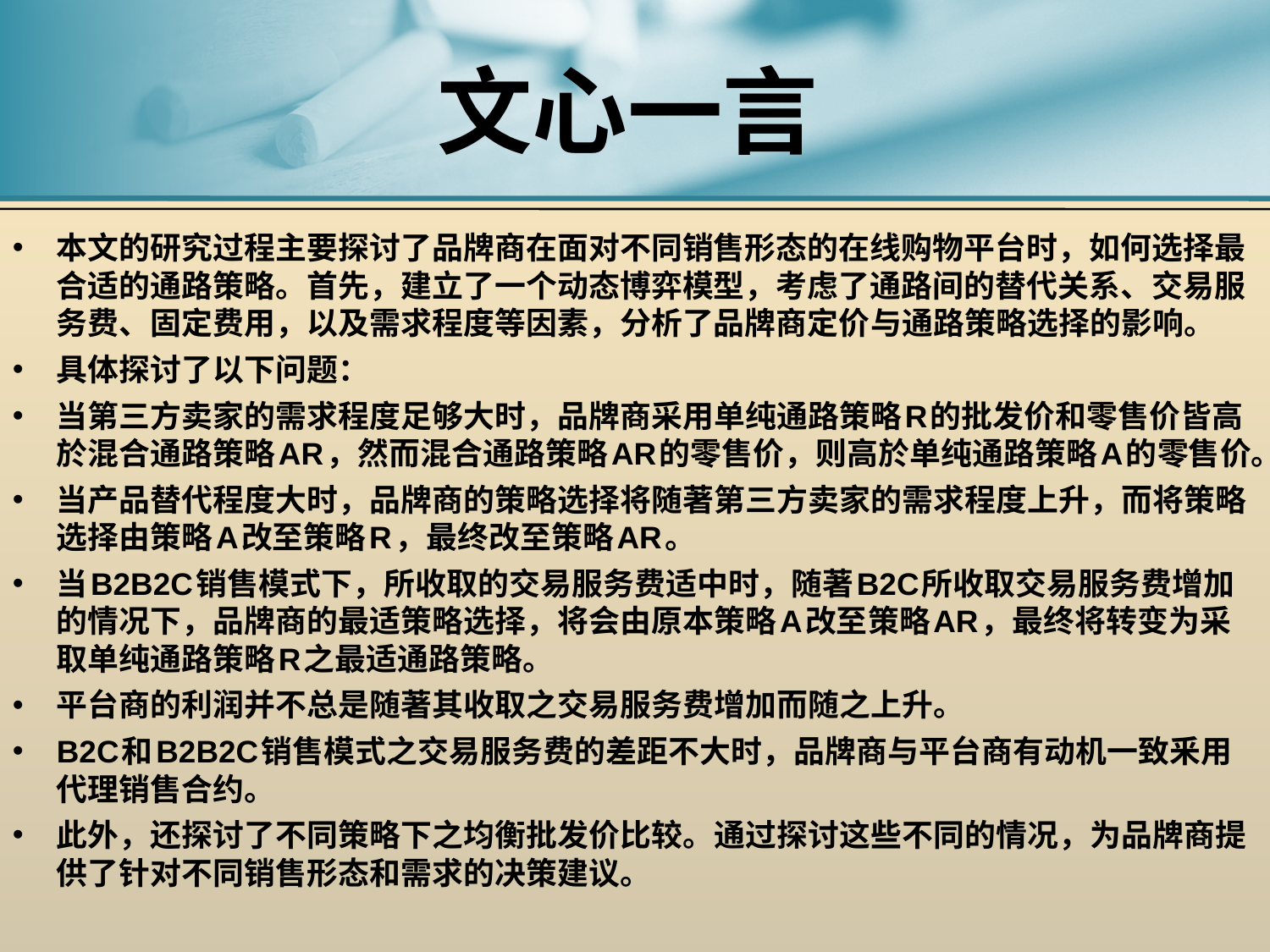

# 文心一言
本文的研究过程主要探讨了品牌商在面对不同销售形态的在线购物平台时，如何选择最合适的通路策略。首先，建立了一个动态博弈模型，考虑了通路间的替代关系、交易服务费、固定费用，以及需求程度等因素，分析了品牌商定价与通路策略选择的影响。
具体探讨了以下问题：
当第三方卖家的需求程度足够大时，品牌商采用单纯通路策略R的批发价和零售价皆高於混合通路策略AR，然而混合通路策略AR的零售价，则高於单纯通路策略A的零售价。
当产品替代程度大时，品牌商的策略选择将随著第三方卖家的需求程度上升，而将策略选择由策略A改至策略R，最终改至策略AR。
当B2B2C销售模式下，所收取的交易服务费适中时，随著B2C所收取交易服务费增加的情况下，品牌商的最适策略选择，将会由原本策略A改至策略AR，最终将转变为采取单纯通路策略R之最适通路策略。
平台商的利润并不总是随著其收取之交易服务费增加而随之上升。
B2C和B2B2C销售模式之交易服务费的差距不大时，品牌商与平台商有动机一致釆用代理销售合约。
此外，还探讨了不同策略下之均衡批发价比较。通过探讨这些不同的情况，为品牌商提供了针对不同销售形态和需求的决策建议。